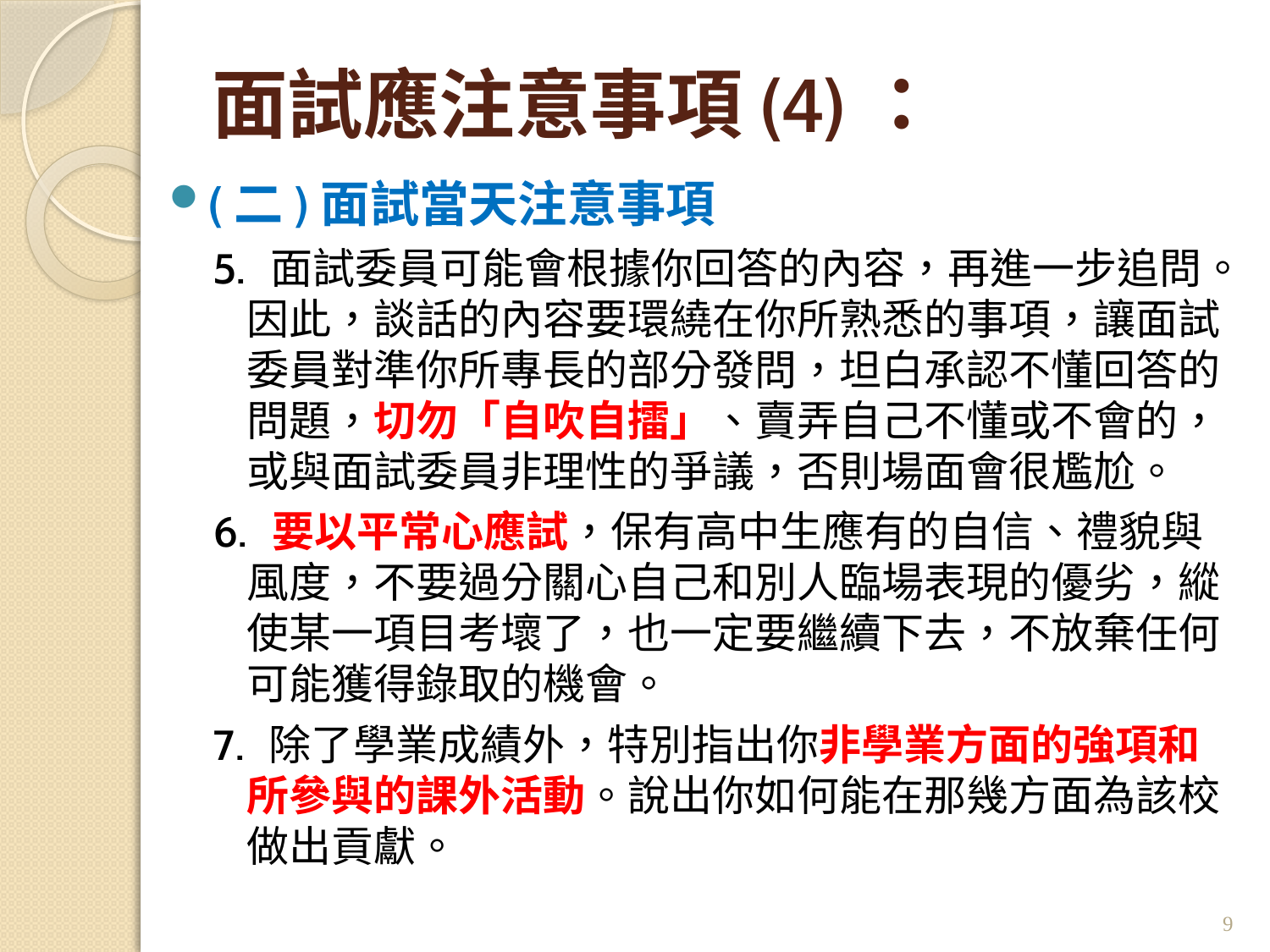

# 面試應注意事項(4)：
(二)面試當天注意事項
5. 面試委員可能會根據你回答的內容，再進一步追問。因此，談話的內容要環繞在你所熟悉的事項，讓面試委員對準你所專長的部分發問，坦白承認不懂回答的問題，切勿「自吹自擂」、賣弄自己不懂或不會的，或與面試委員非理性的爭議，否則場面會很尷尬。
6. 要以平常心應試，保有高中生應有的自信、禮貌與風度，不要過分關心自己和別人臨場表現的優劣，縱使某一項目考壞了，也一定要繼續下去，不放棄任何可能獲得錄取的機會。
7. 除了學業成績外，特別指出你非學業方面的強項和所參與的課外活動。說出你如何能在那幾方面為該校做出貢獻。
9